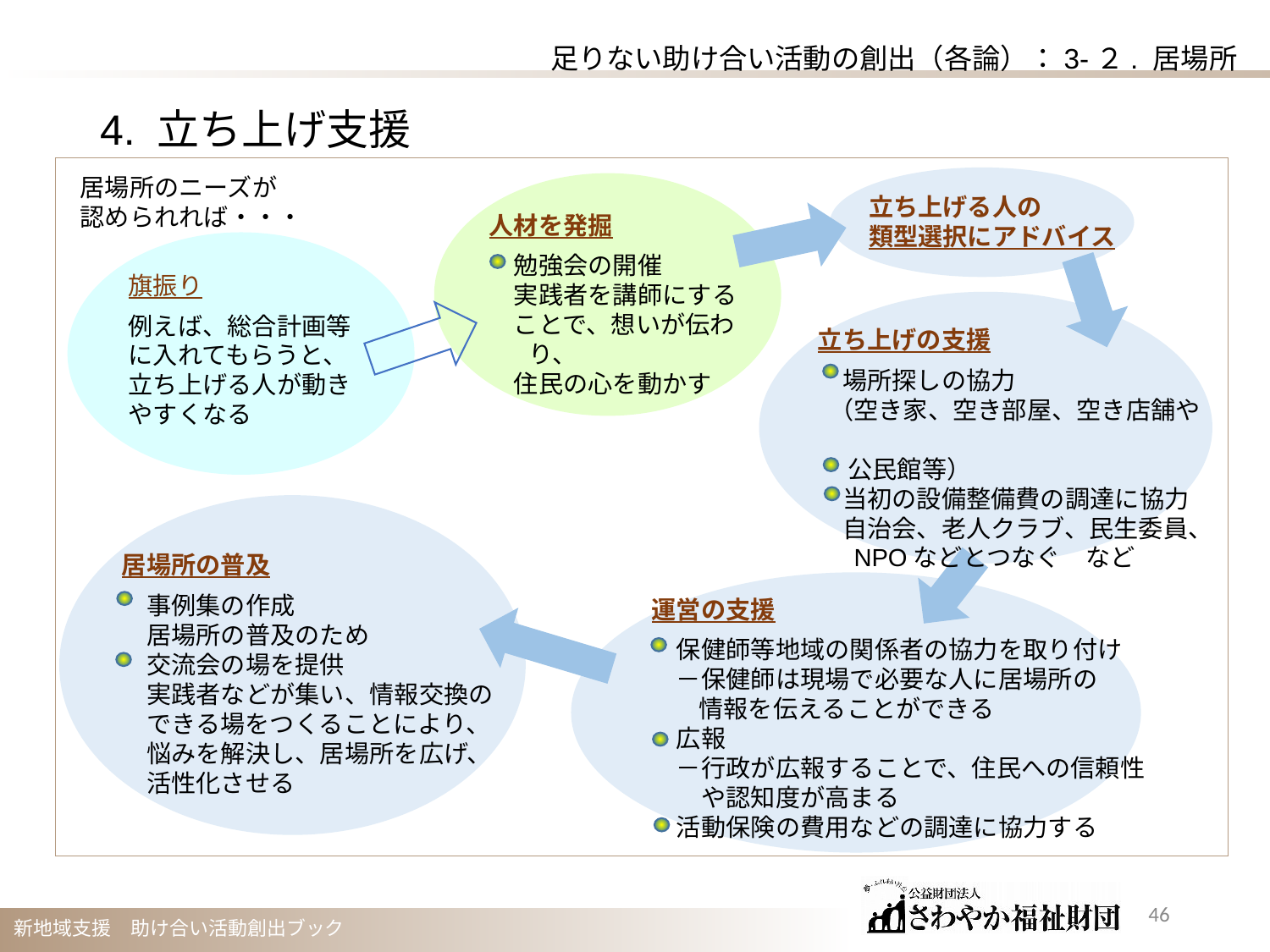

足りない助け合い活動の創出（各論）：3-２. 居場所
4. 立ち上げ支援

居場所のニーズが
認められれば・・・

立ち上げる人の
類型選択にアドバイス
人材を発掘
　勉強会の開催
　実践者を講師にする
　ことで、想いが伝わり、
　住民の心を動かす

旗振り
例えば、総合計画等に入れてもらうと、
立ち上げる人が動きやすくなる

立ち上げの支援
　場所探しの協力
 （空き家、空き部屋、空き店舗や
　 公民館等）
　当初の設備整備費の調達に協力
　自治会、老人クラブ、民生委員、
　 NPOなどとつなぐ　など

居場所の普及
　事例集の作成
　居場所の普及のため
　交流会の場を提供
　実践者などが集い、情報交換の
　できる場をつくることにより、
　悩みを解決し、居場所を広げ、
　活性化させる

運営の支援
　保健師等地域の関係者の協力を取り付け
　－保健師は現場で必要な人に居場所の
   　情報を伝えることができる
　広報
　－行政が広報することで、住民への信頼性
　　や認知度が高まる
　活動保険の費用などの調達に協力する

46